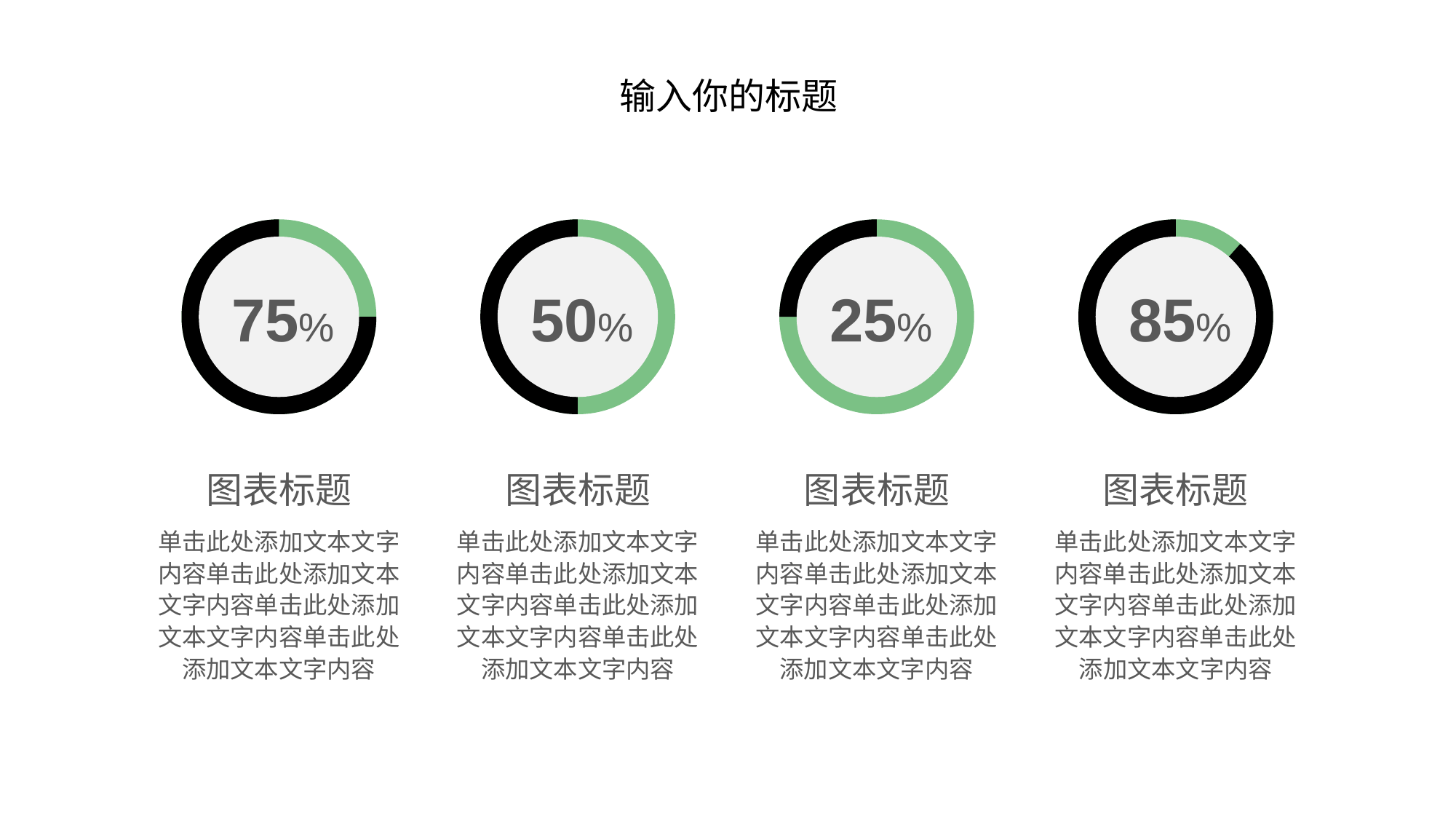

输入你的标题

75%

50%

25%

85%
图表标题
图表标题
图表标题
图表标题
单击此处添加文本文字内容单击此处添加文本文字内容单击此处添加文本文字内容单击此处添加文本文字内容
单击此处添加文本文字内容单击此处添加文本文字内容单击此处添加文本文字内容单击此处添加文本文字内容
单击此处添加文本文字内容单击此处添加文本文字内容单击此处添加文本文字内容单击此处添加文本文字内容
单击此处添加文本文字内容单击此处添加文本文字内容单击此处添加文本文字内容单击此处添加文本文字内容
哎呀小小草素材 更多好素材请访问 http://800sucai.taobao.com